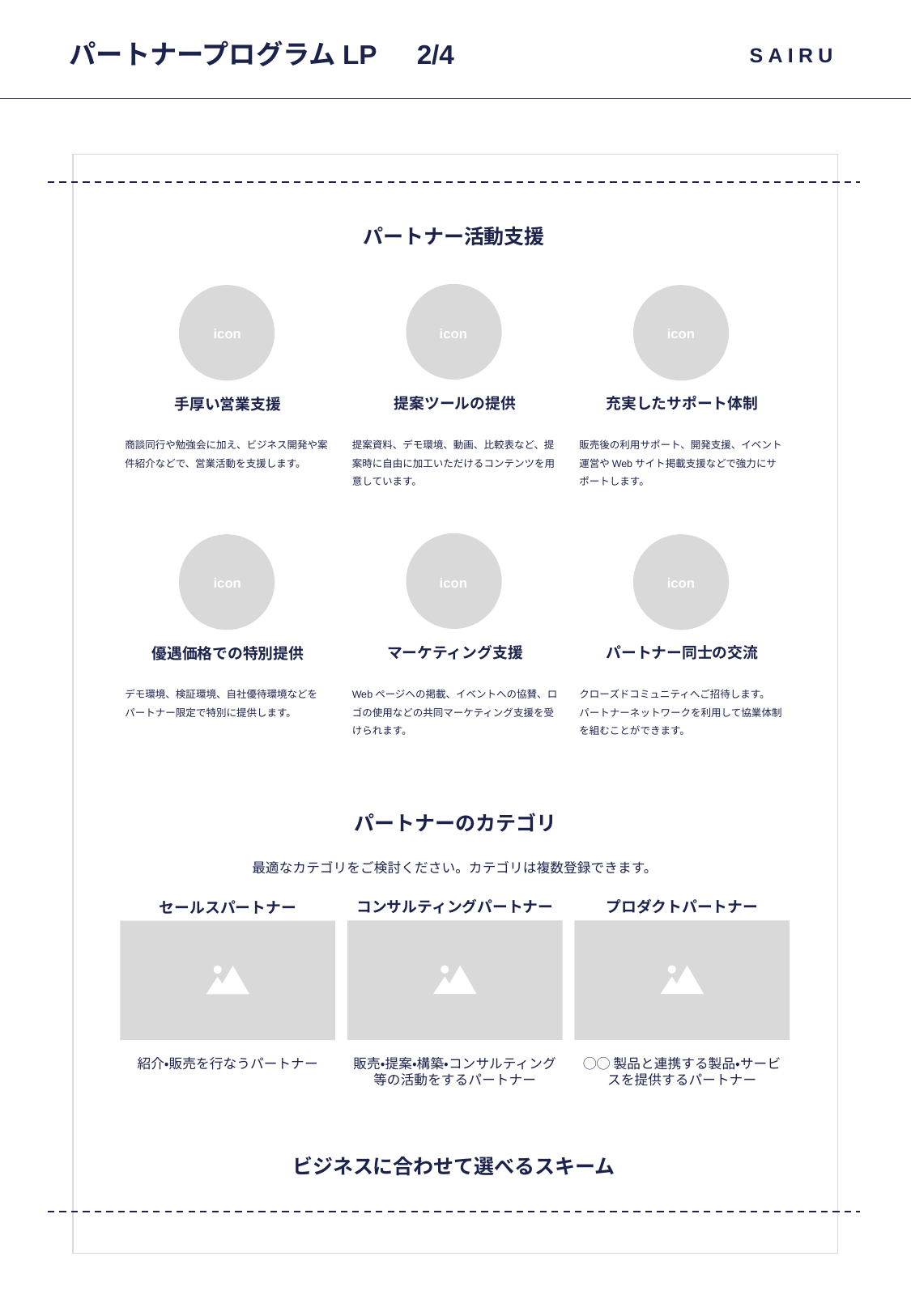

# パートナープログラムLP　2/4
SAIRU
パートナー活動支援

icon
icon
icon
提案ツールの提供
充実したサポート体制
手厚い営業支援
商談同行や勉強会に加え、ビジネス開発や案件紹介などで、営業活動を支援します。
提案資料、デモ環境、動画、比較表など、提案時に自由に加工いただけるコンテンツを用意しています。
販売後の利用サポート、開発支援、イベント運営やWebサイト掲載支援などで強力にサポートします。

icon
icon
icon
マーケティング支援
パートナー同士の交流
優遇価格での特別提供
デモ環境、検証環境、自社優待環境などをパートナー限定で特別に提供します。
Webページヘの掲載、イベントへの協賛、ロゴの使用などの共同マーケティング支援を受けられます。
クローズドコミュニティへご招待します。パートナーネットワークを利用して協業体制を組むことができます。
パートナーのカテゴリ
最適なカテゴリをご検討ください。カテゴリは複数登録できます。
コンサルティングパートナー
プロダクトパートナー
セールスパートナー

販売・提案・構築・コンサルティング等の活動をするパートナー
◯◯製品と連携する製品・サービスを提供するパートナー
紹介・販売を行なうパートナー
ビジネスに合わせて選べるスキーム